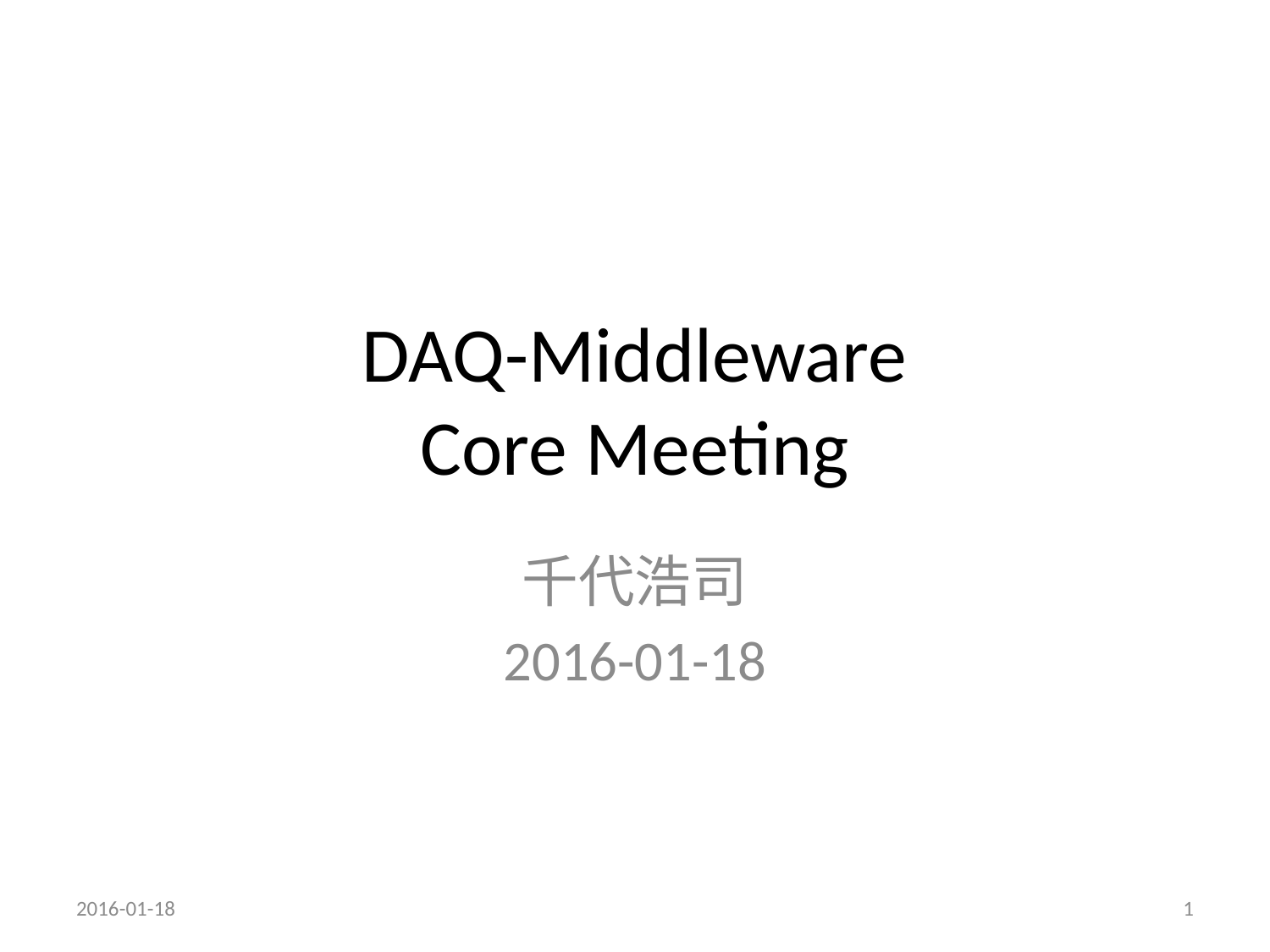

# DAQ-Middleware Core Meeting
千代浩司
2016-01-18
2016-01-18
1